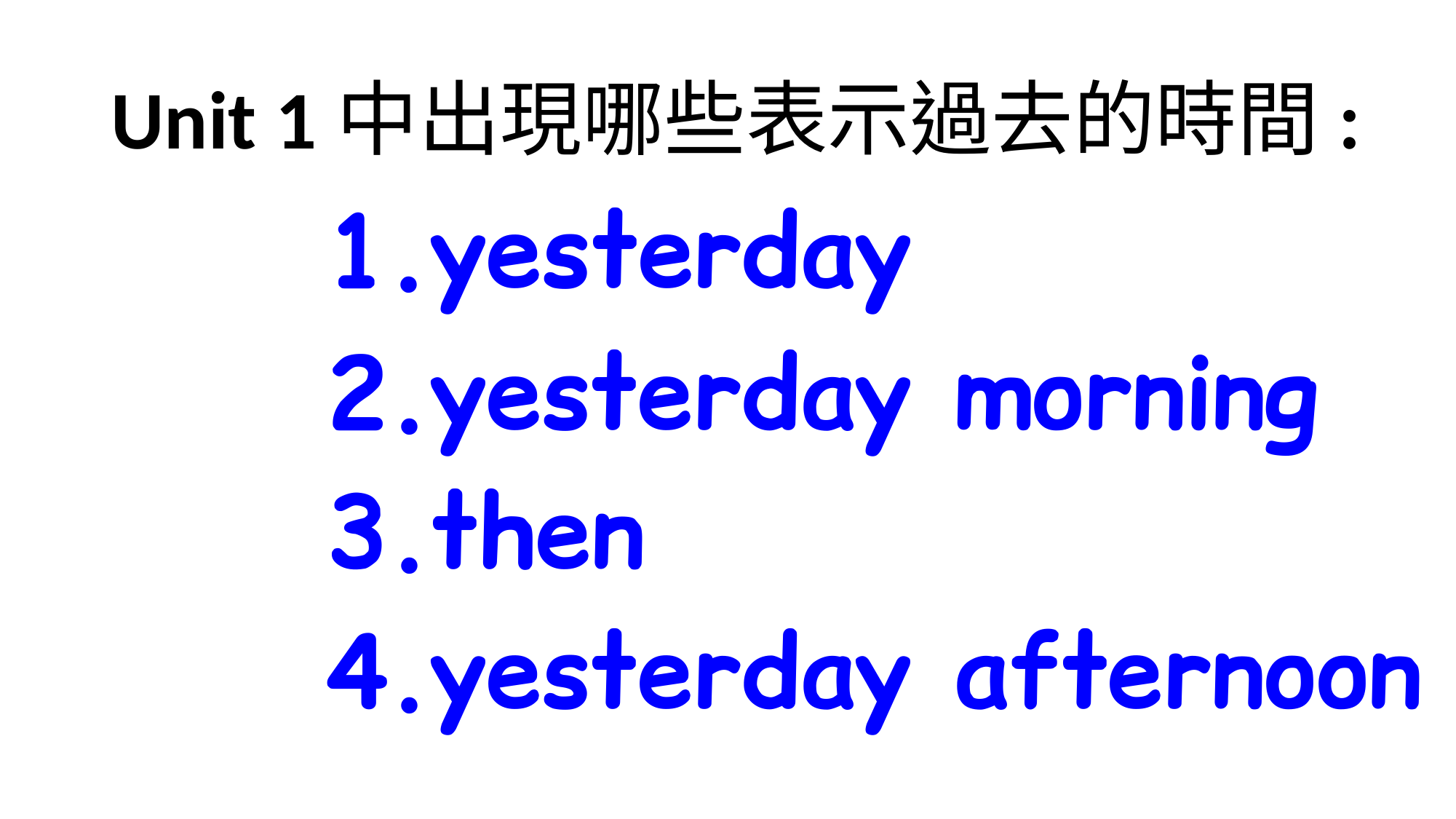

# Unit 1中出現哪些表示過去的時間:
yesterday
2.yesterday morning
3.then
4.yesterday afternoon